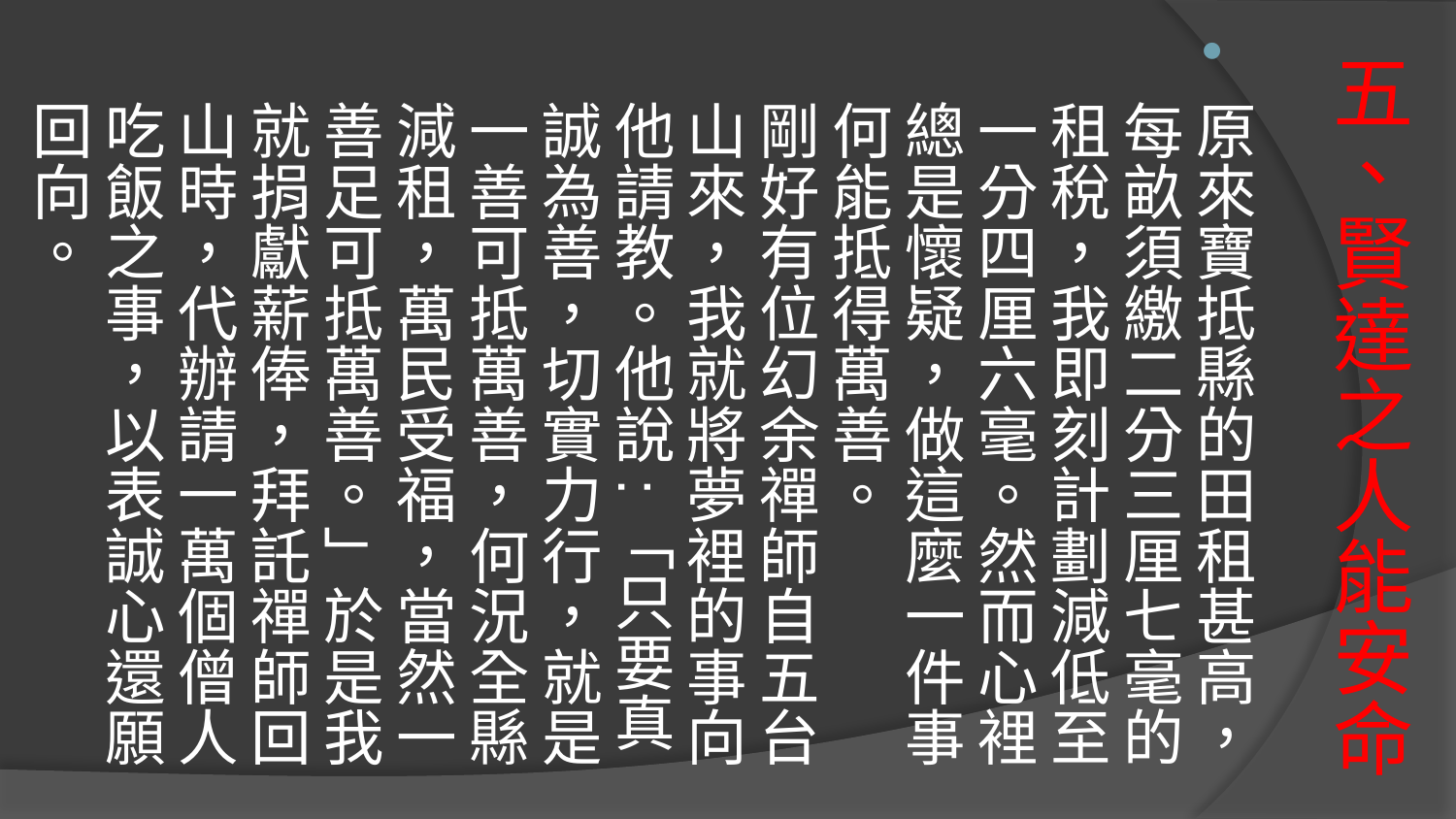

原來寶抵縣的田租甚高，每畝須繳二分三厘七毫的租稅，我即刻計劃減低至一分四厘六毫。然而心裡總是懷疑，做這麼一件事何能抵得萬善。
剛好有位幻余禪師自五台山來，我就將夢裡的事向他請教。他說:「只要真誠為善，切實力行，就是一善可抵萬善，何況全縣減租，萬民受福，當然一善足可抵萬善。」於是我就捐獻薪俸，拜託禪師回山時，代辦請一萬個僧人吃飯之事，以表誠心還願回向。
# 五、賢達之人能安命